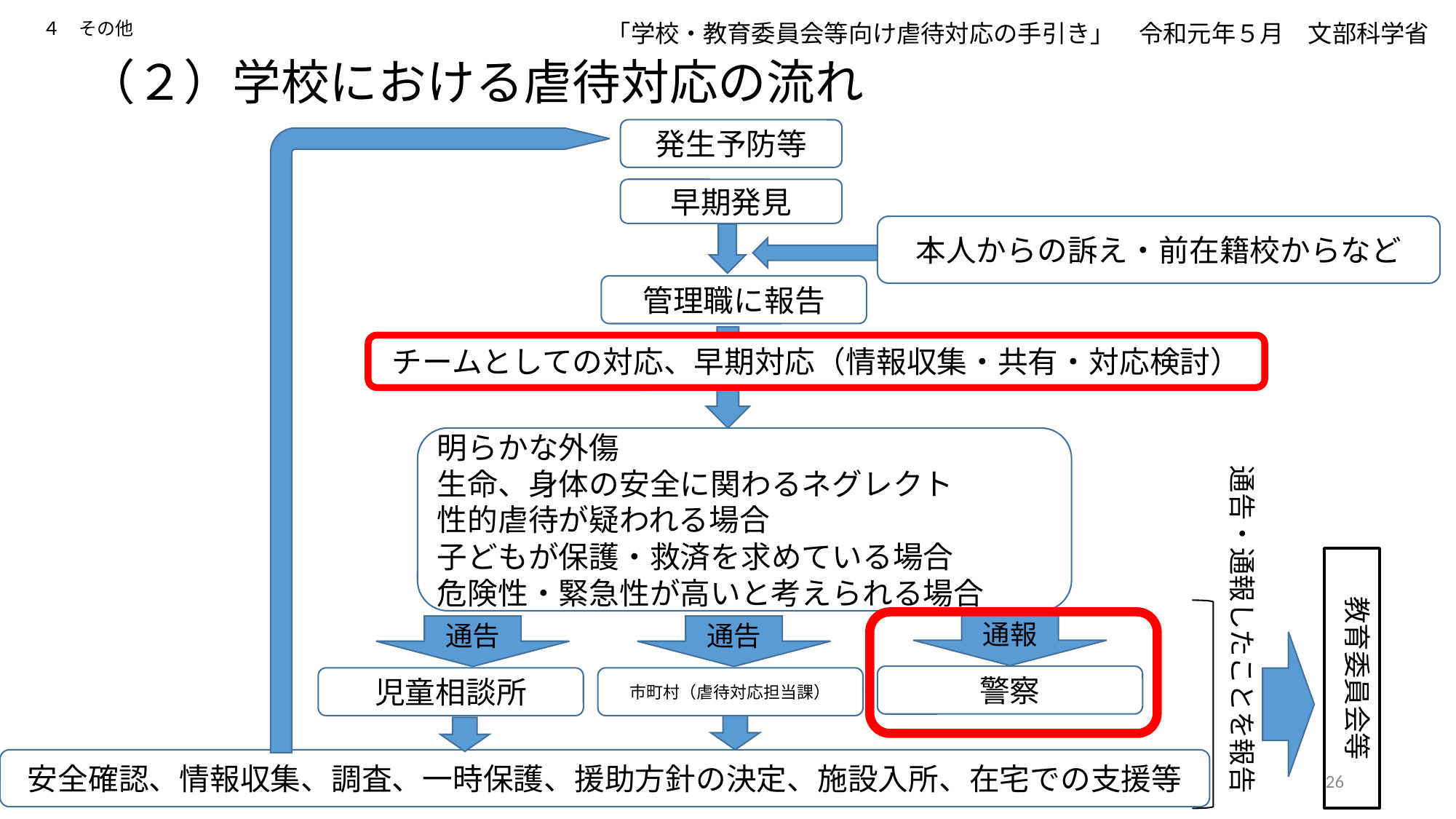

「学校・教育委員会等向け虐待対応の手引き」　令和元年５月　文部科学省
４　その他
（２）学校における虐待対応の流れ
発生予防等

早期発見
本人からの訴え・前在籍校からなど

管理職に報告

チームとしての対応、早期対応（情報収集・共有・対応検討）
明らかな外傷
生命、身体の安全に関わるネグレクト
性的虐待が疑われる場合
子どもが保護・救済を求めている場合
危険性・緊急性が高いと考えられる場合
通告・通報したことを報告
教育委員会等

通報
通告
通告

警察
児童相談所
市町村（虐待対応担当課）

安全確認、情報収集、調査、一時保護、援助方針の決定、施設入所、在宅での支援等
26